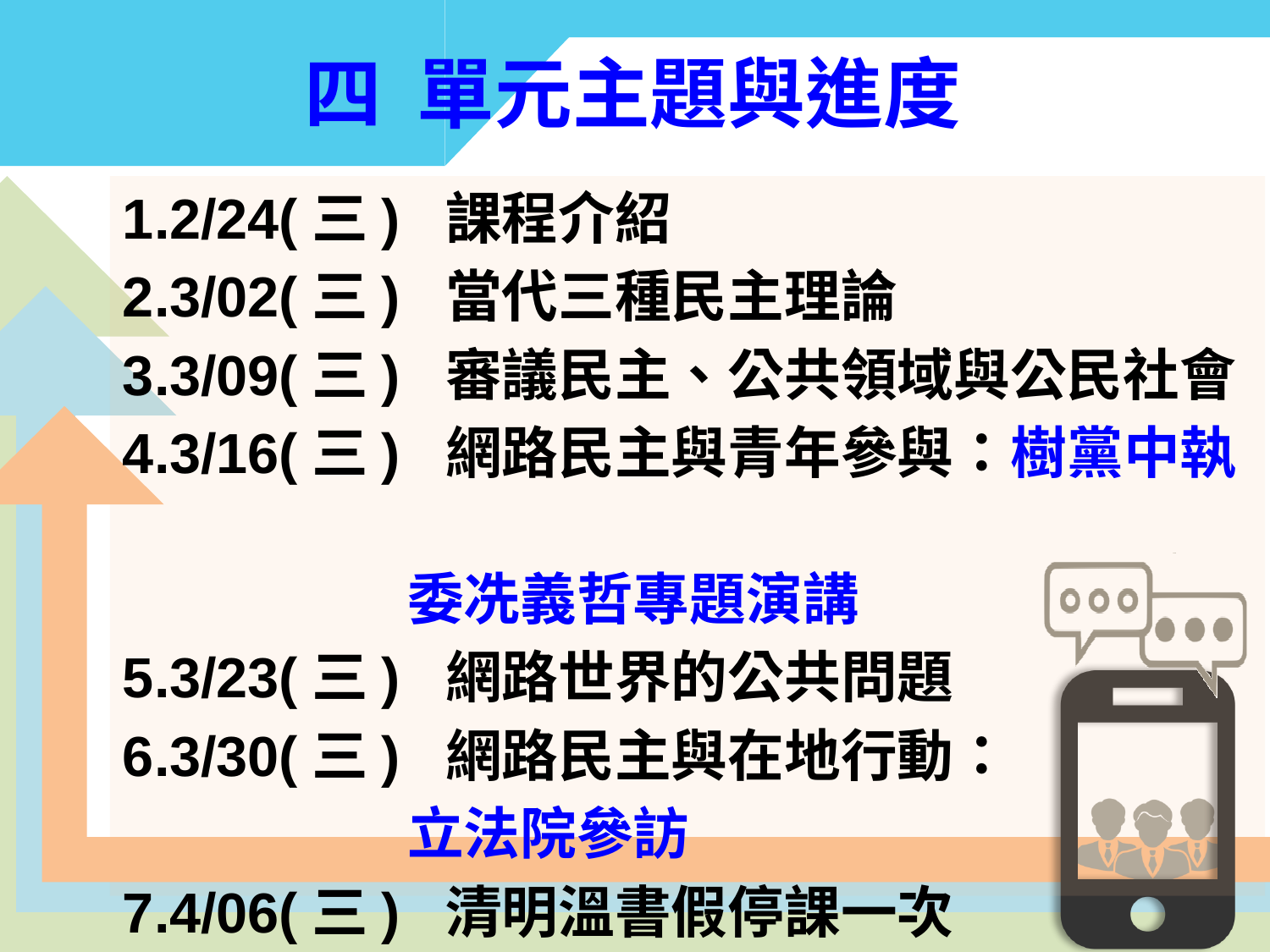

四  單元主題與進度
1.2/24(三)  課程介紹
2.3/02(三)  當代三種民主理論
3.3/09(三)  審議民主、公共領域與公民社會
4.3/16(三)  網路民主與青年參與：樹黨中執
                     委冼義哲專題演講
5.3/23(三)  網路世界的公共問題
6.3/30(三)  網路民主與在地行動：
                     立法院參訪
7.4/06(三)  清明溫書假停課一次